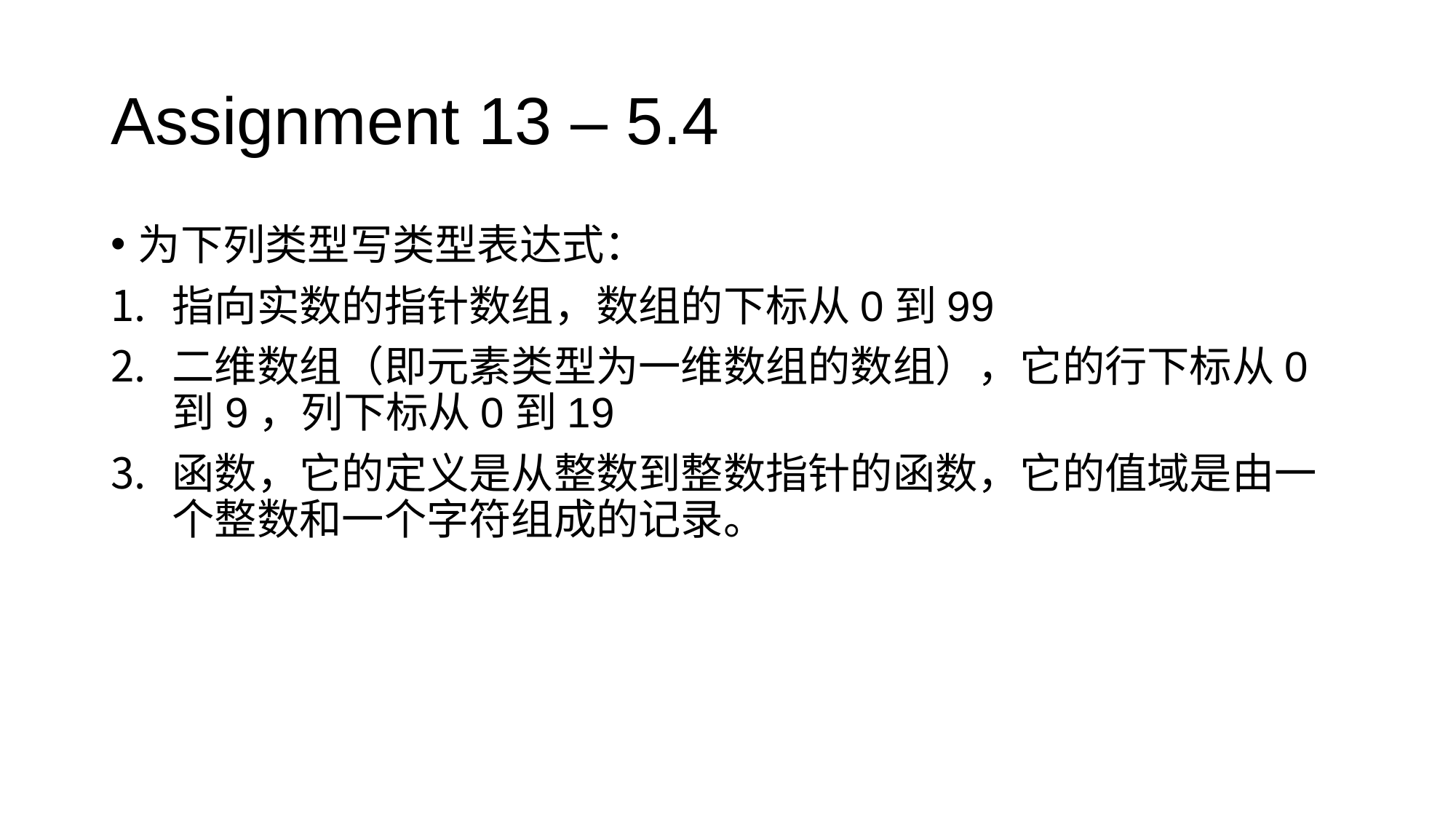

# Assignment 13 – 5.4
为下列类型写类型表达式：
指向实数的指针数组，数组的下标从0到99
二维数组（即元素类型为一维数组的数组），它的行下标从0到9，列下标从0到19
函数，它的定义是从整数到整数指针的函数，它的值域是由一个整数和一个字符组成的记录。